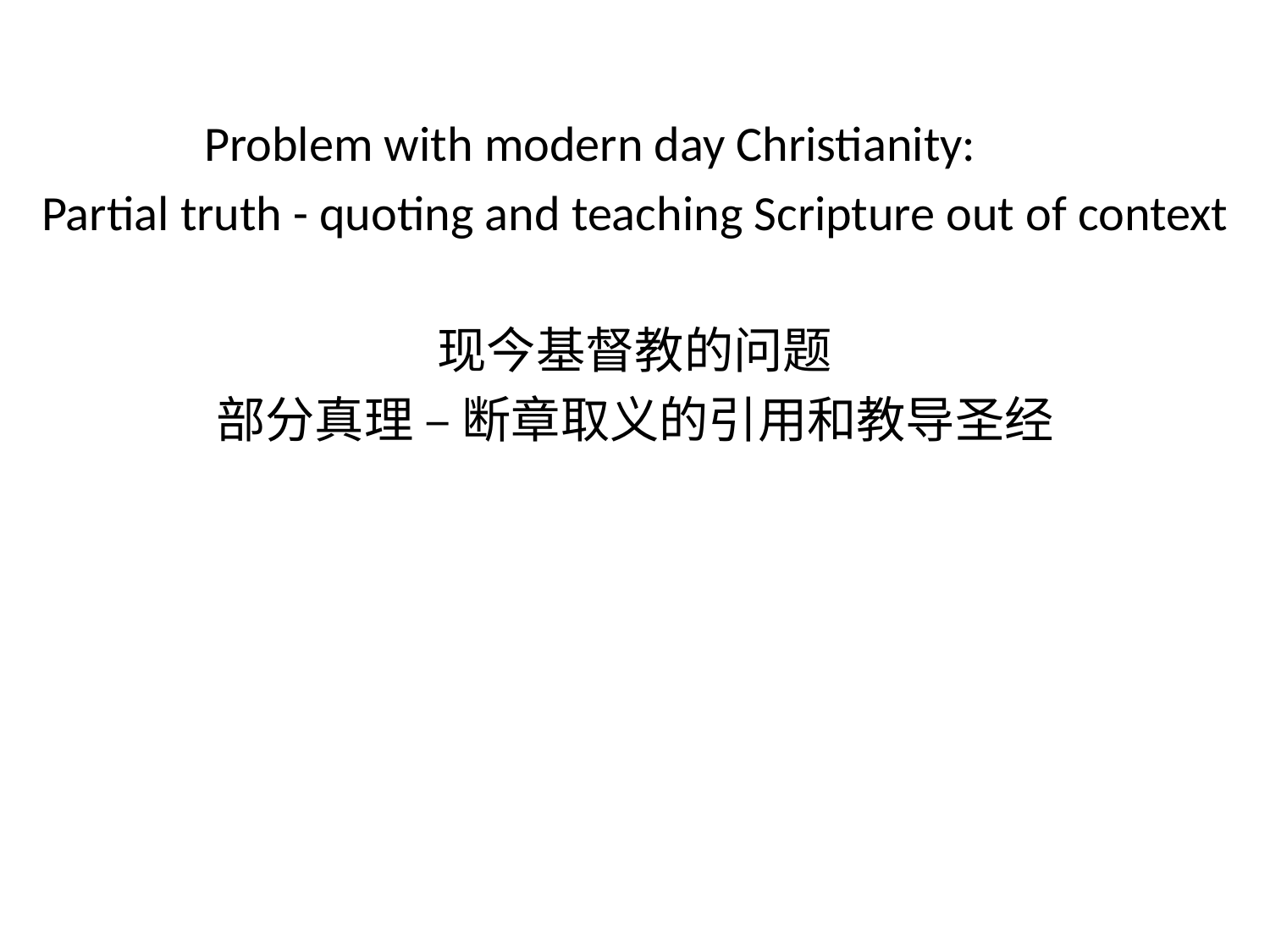

Problem with modern day Christianity:
Partial truth - quoting and teaching Scripture out of context

现今基督教的问题
部分真理 – 断章取义的引用和教导圣经